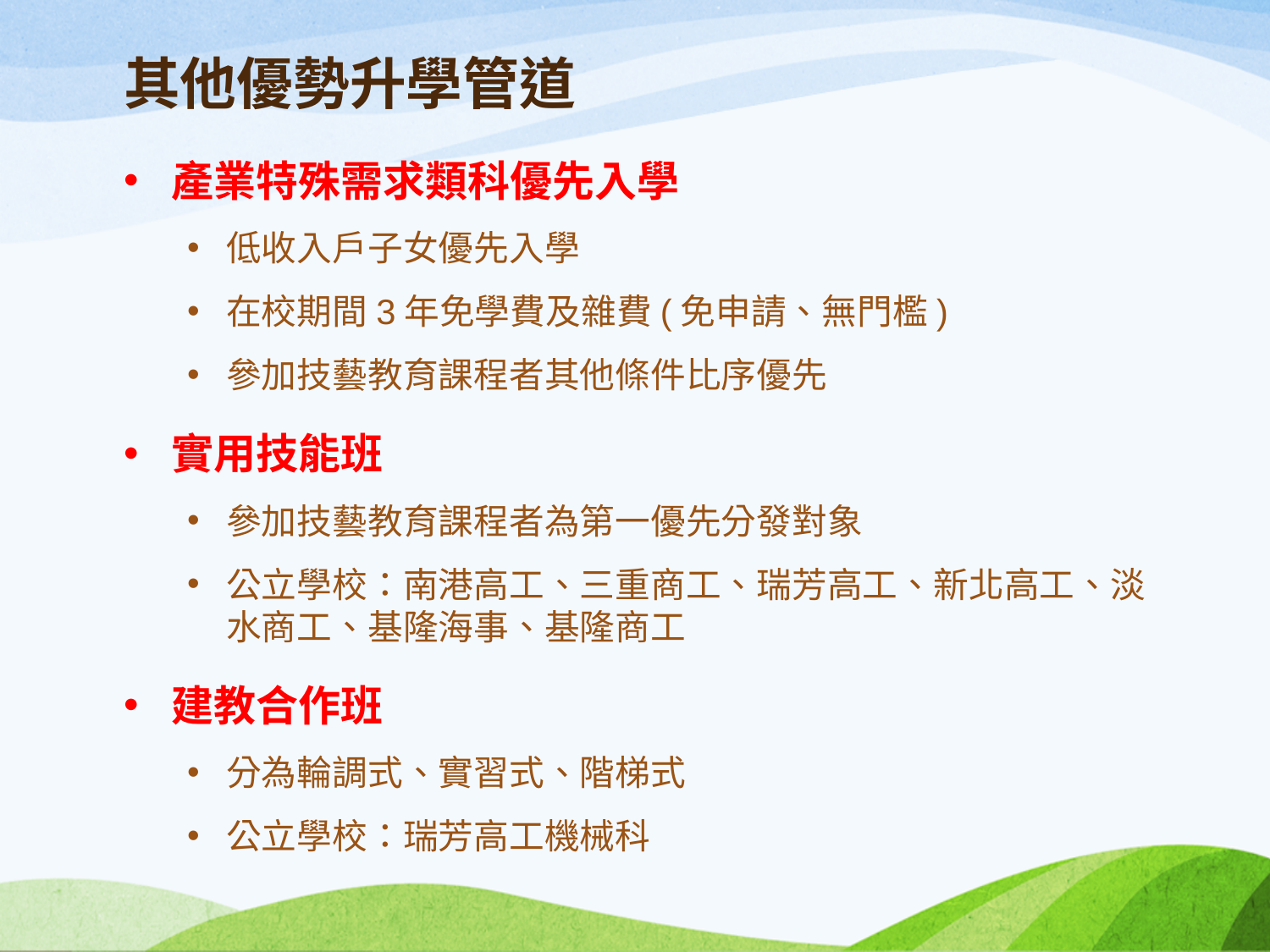

# 其他優勢升學管道
產業特殊需求類科優先入學
低收入戶子女優先入學
在校期間3年免學費及雜費(免申請、無門檻)
參加技藝教育課程者其他條件比序優先
實用技能班
參加技藝教育課程者為第一優先分發對象
公立學校：南港高工、三重商工、瑞芳高工、新北高工、淡水商工、基隆海事、基隆商工
建教合作班
分為輪調式、實習式、階梯式
公立學校：瑞芳高工機械科